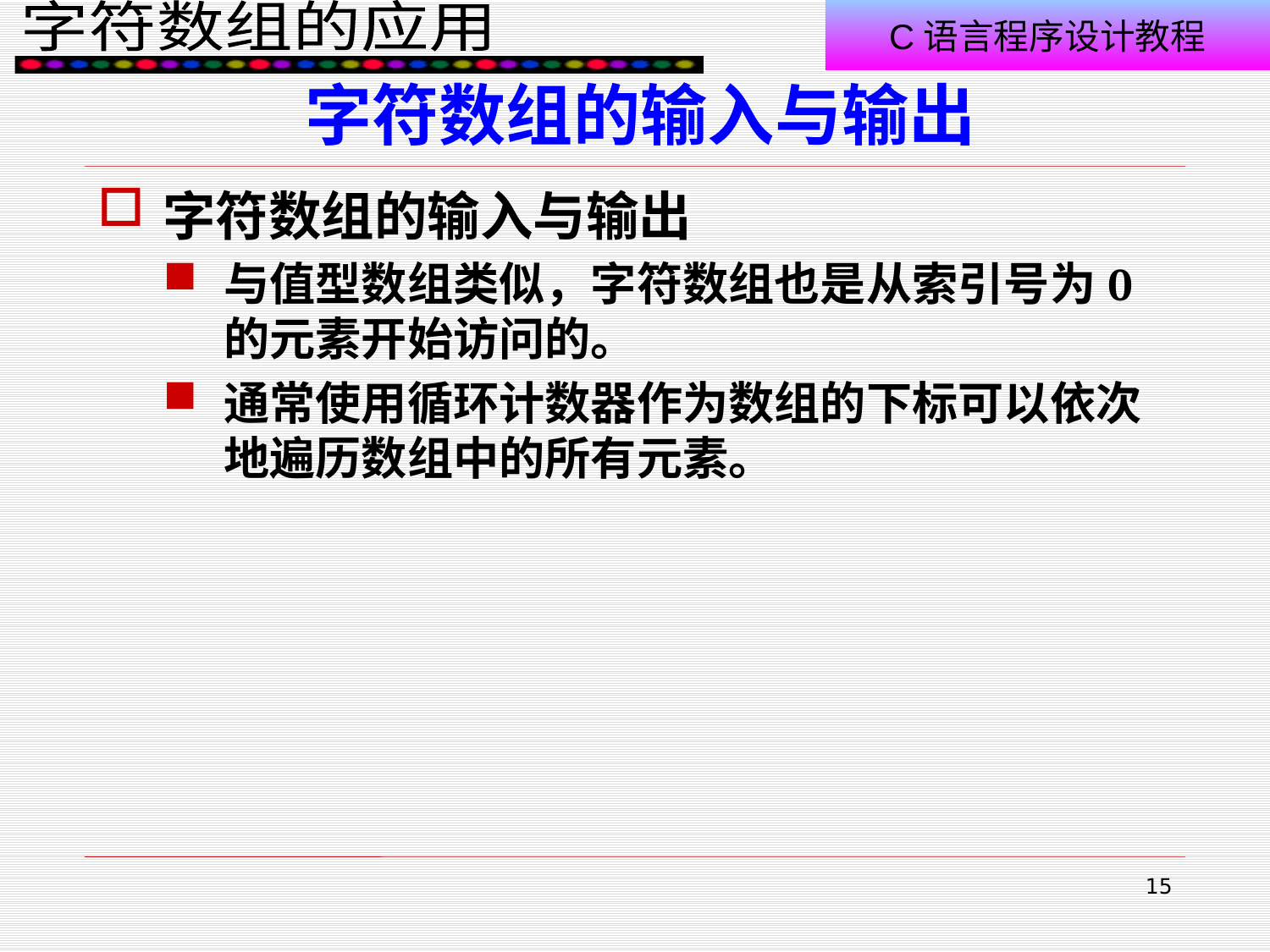

# 字符数组的输入与输出
字符数组的输入与输出
与值型数组类似，字符数组也是从索引号为0的元素开始访问的。
通常使用循环计数器作为数组的下标可以依次地遍历数组中的所有元素。

15